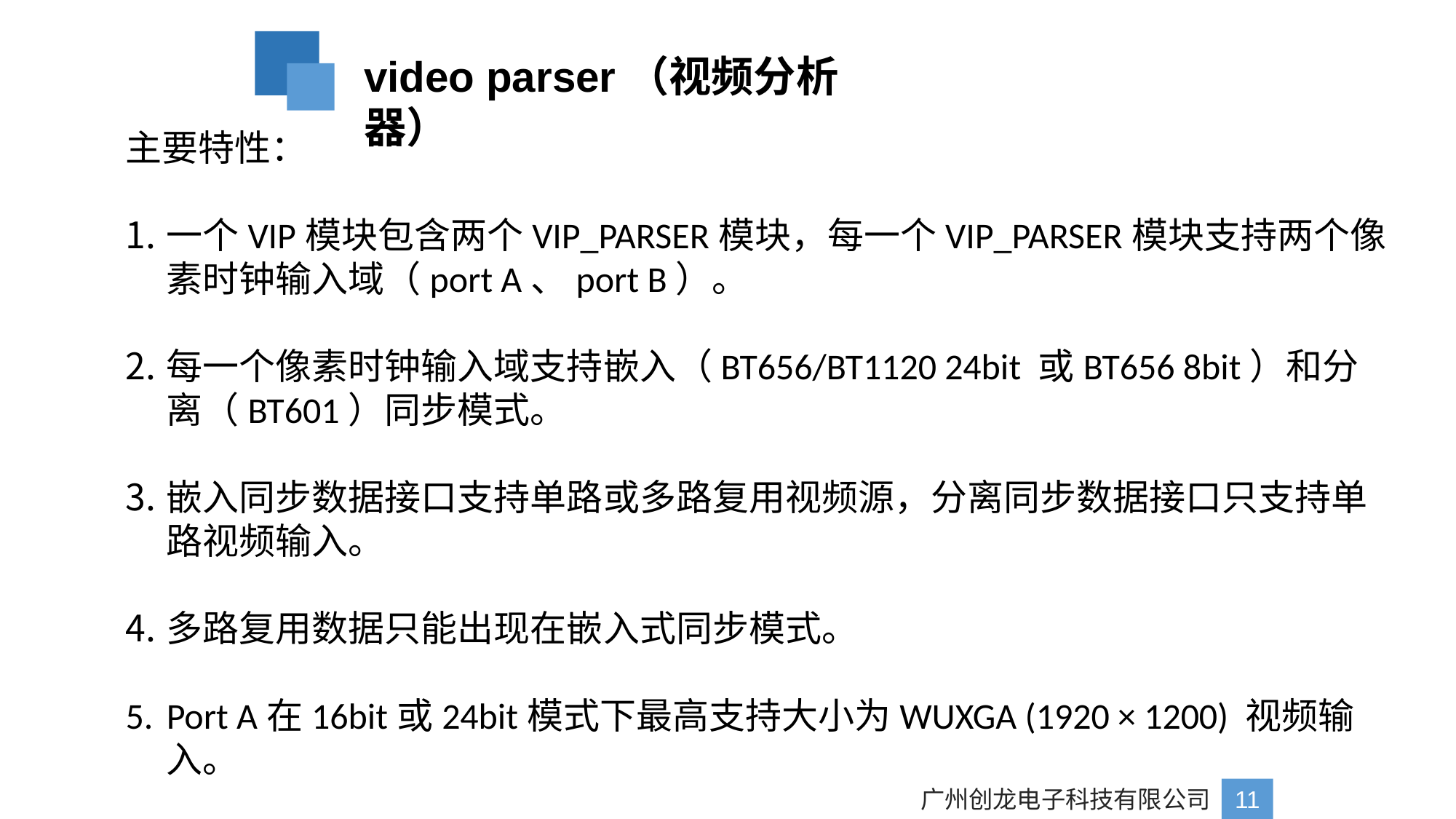

video parser（视频分析器）
主要特性：

一个VIP模块包含两个VIP_PARSER模块，每一个VIP_PARSER模块支持两个像素时钟输入域（port A、port B）。

每一个像素时钟输入域支持嵌入（BT656/BT1120 24bit 或BT656 8bit）和分离（BT601）同步模式。

嵌入同步数据接口支持单路或多路复用视频源，分离同步数据接口只支持单路视频输入。

多路复用数据只能出现在嵌入式同步模式。

Port A在16bit或24bit模式下最高支持大小为WUXGA (1920 × 1200) 视频输入。

广州创龙电子科技有限公司
11